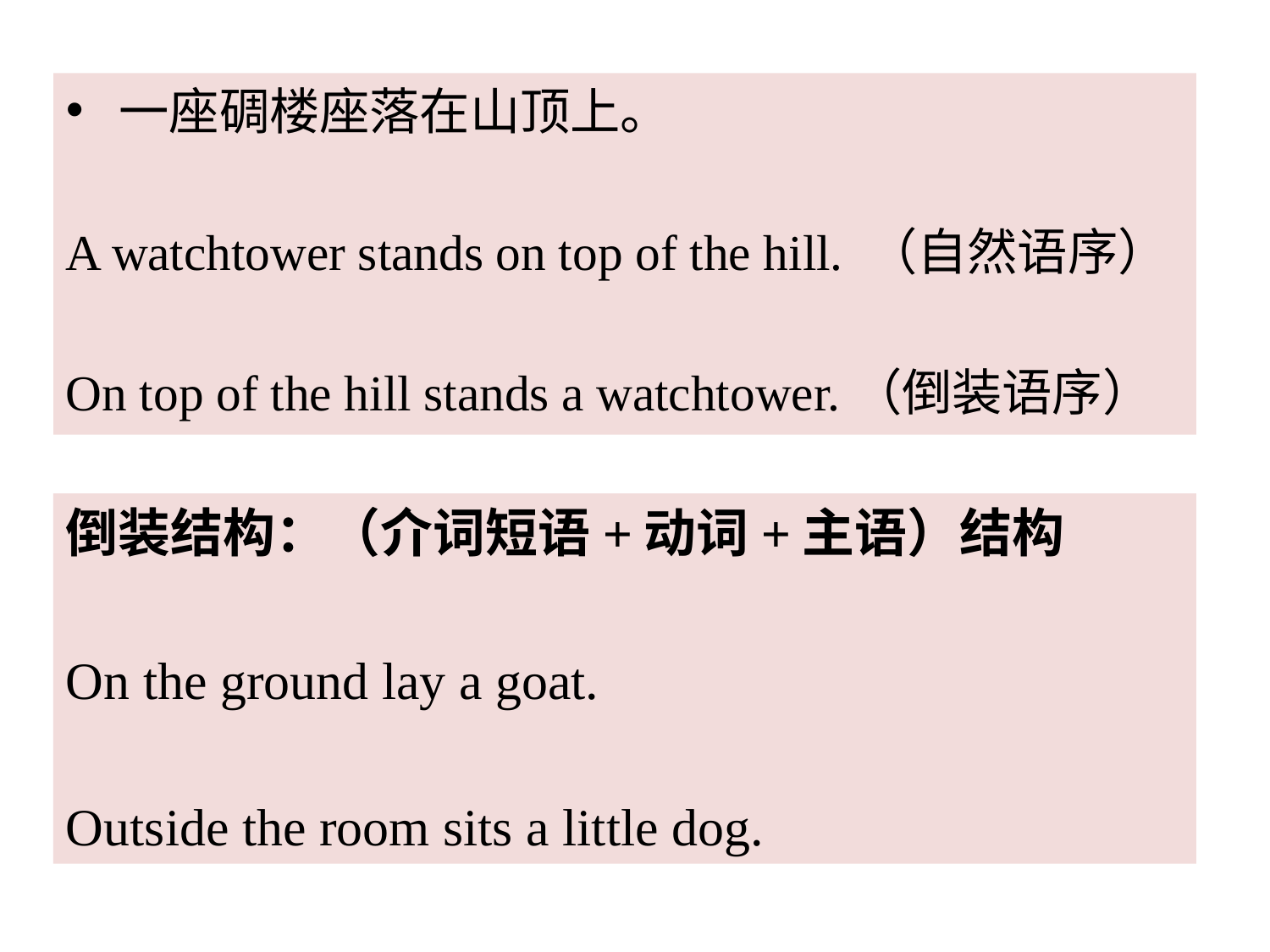

一座碉楼座落在山顶上。

A watchtower stands on top of the hill. （自然语序）

On top of the hill stands a watchtower.（倒装语序）

倒装结构：（介词短语+动词+主语）结构

On the ground lay a goat.

Outside the room sits a little dog.